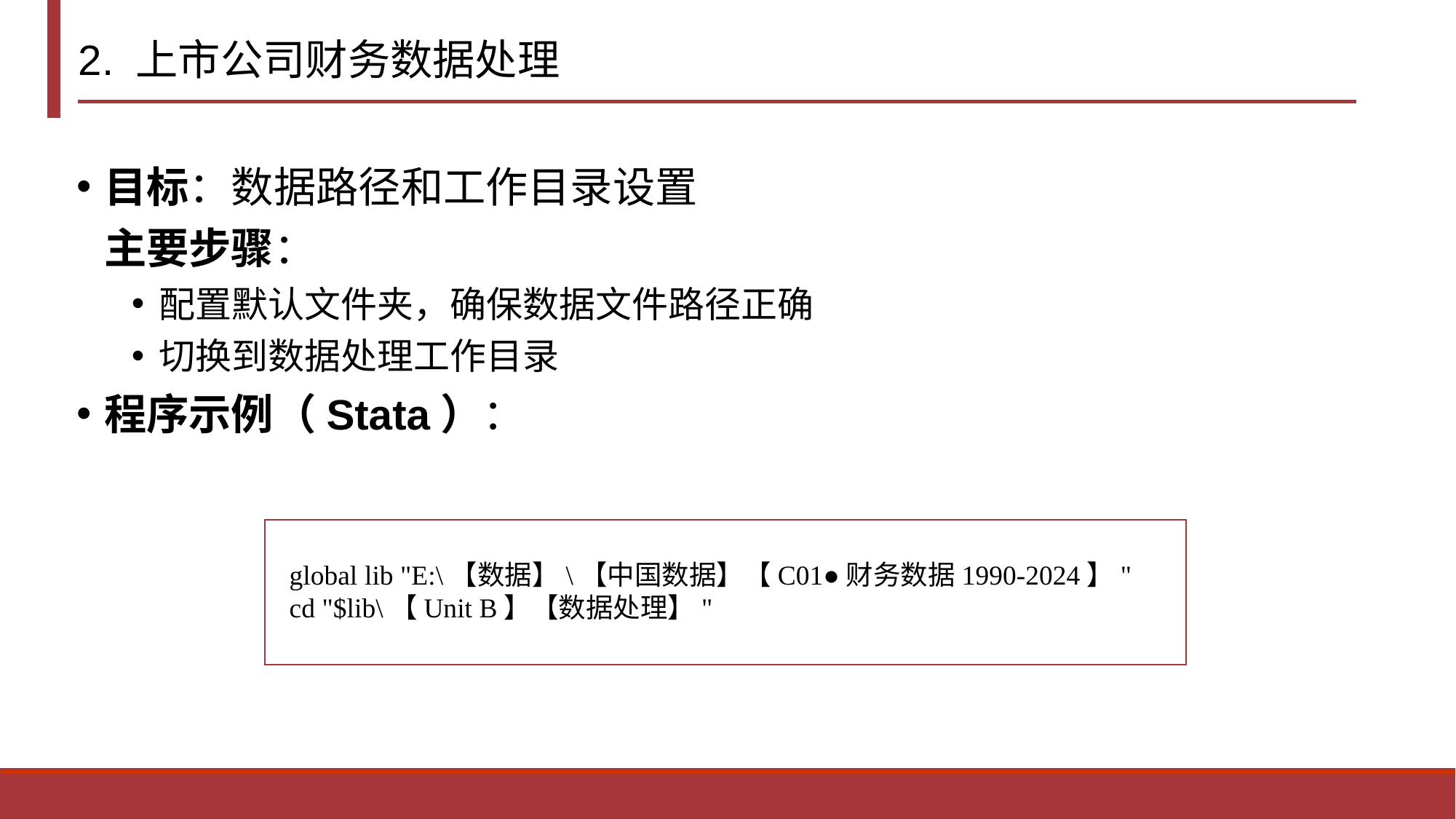

# 2. 上市公司财务数据处理
目标：数据路径和工作目录设置
主要步骤：
配置默认文件夹，确保数据文件路径正确
切换到数据处理工作目录
程序示例（Stata）：

  global lib "E:\【数据】\【中国数据】【C01●财务数据1990-2024】"
  cd "$lib\【Unit B】【数据处理】"